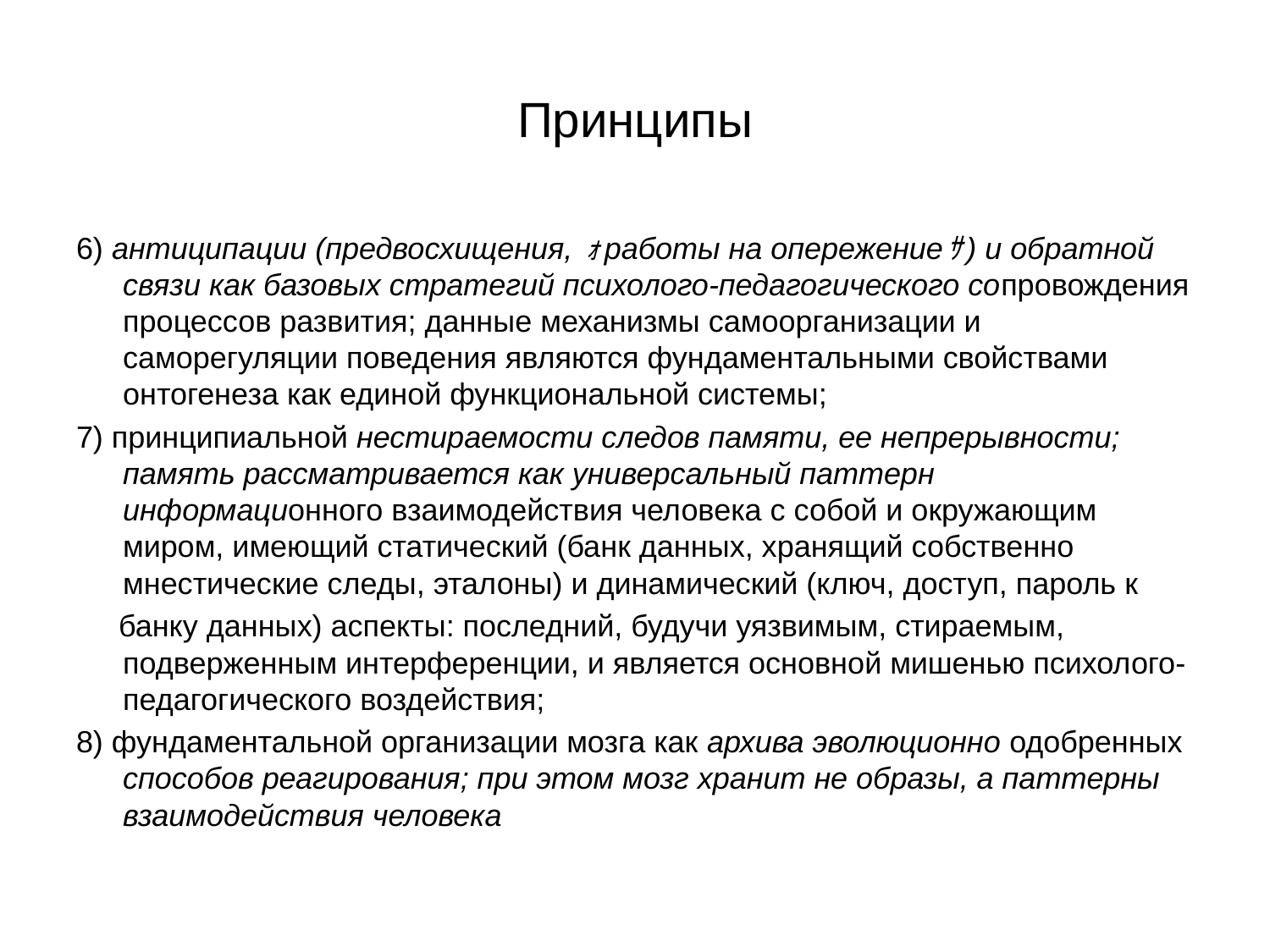

# Принципы
6) антиципации (предвосхищения, ｫработы на опережениеｻ) и обратной связи как базовых стратегий психолого-педагогического сопровождения процессов развития; данные механизмы самоорганизации и саморегуляции поведения являются фундаментальными свойствами онтогенеза как единой функциональной системы;
7) принципиальной нестираемости следов памяти, ее непрерывности; память рассматривается как универсальный паттерн информационного взаимодействия человека с собой и окружающим миром, имеющий статический (банк данных, хранящий собственно мнестические следы, эталоны) и динамический (ключ, доступ, пароль к
     банку данных) аспекты: последний, будучи уязвимым, стираемым, подверженным интерференции, и является основной мишенью психолого-педагогического воздействия;
8) фундаментальной организации мозга как архива эволюционно одобренных способов реагирования; при этом мозг хранит не образы, а паттерны взаимодействия человека